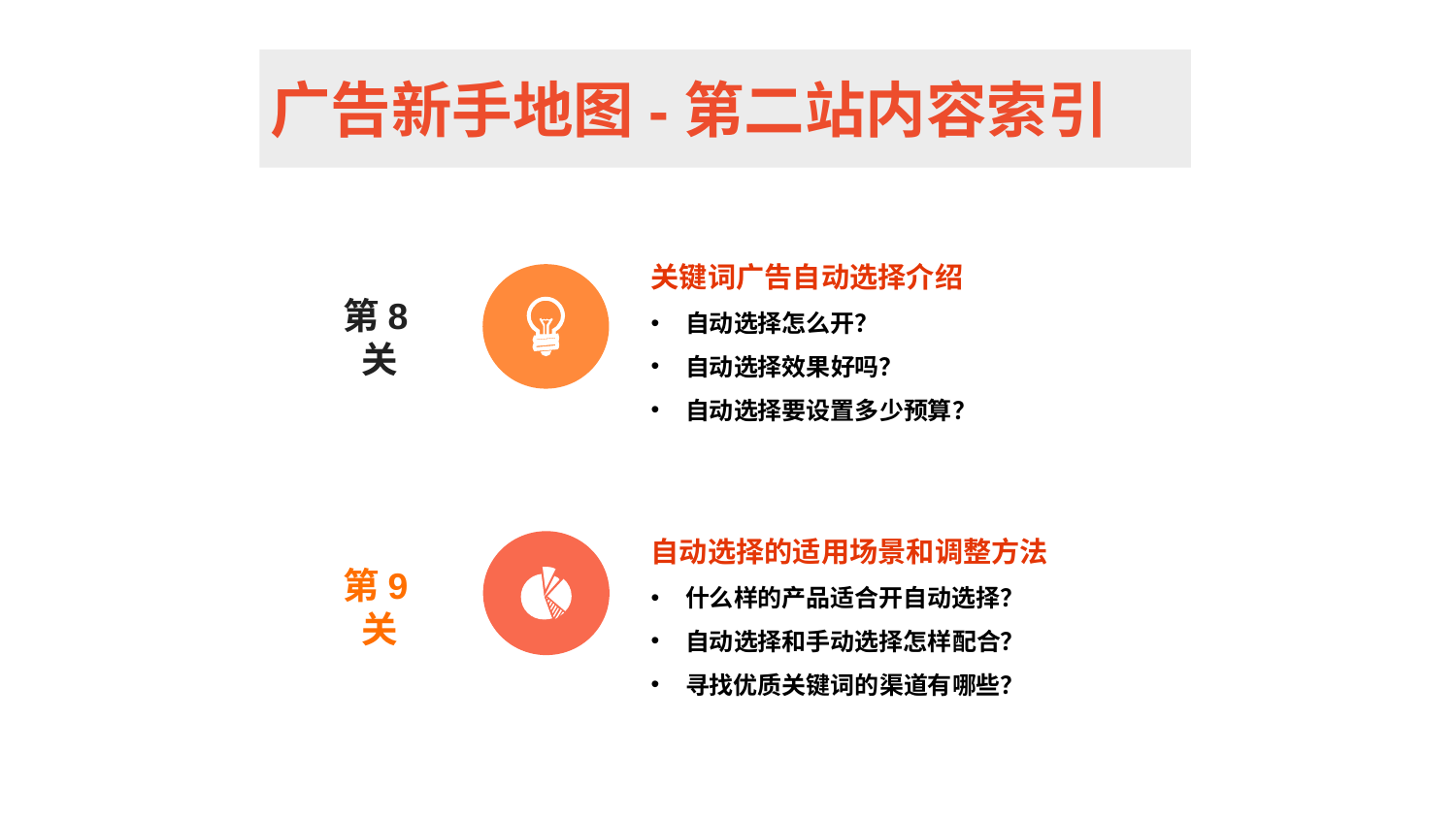

广告新手地图-第二站内容索引
关键词广告自动选择介绍
自动选择怎么开？
自动选择效果好吗？
自动选择要设置多少预算？

第8关

自动选择的适用场景和调整方法
什么样的产品适合开自动选择？
自动选择和手动选择怎样配合？
寻找优质关键词的渠道有哪些？

第9关
49